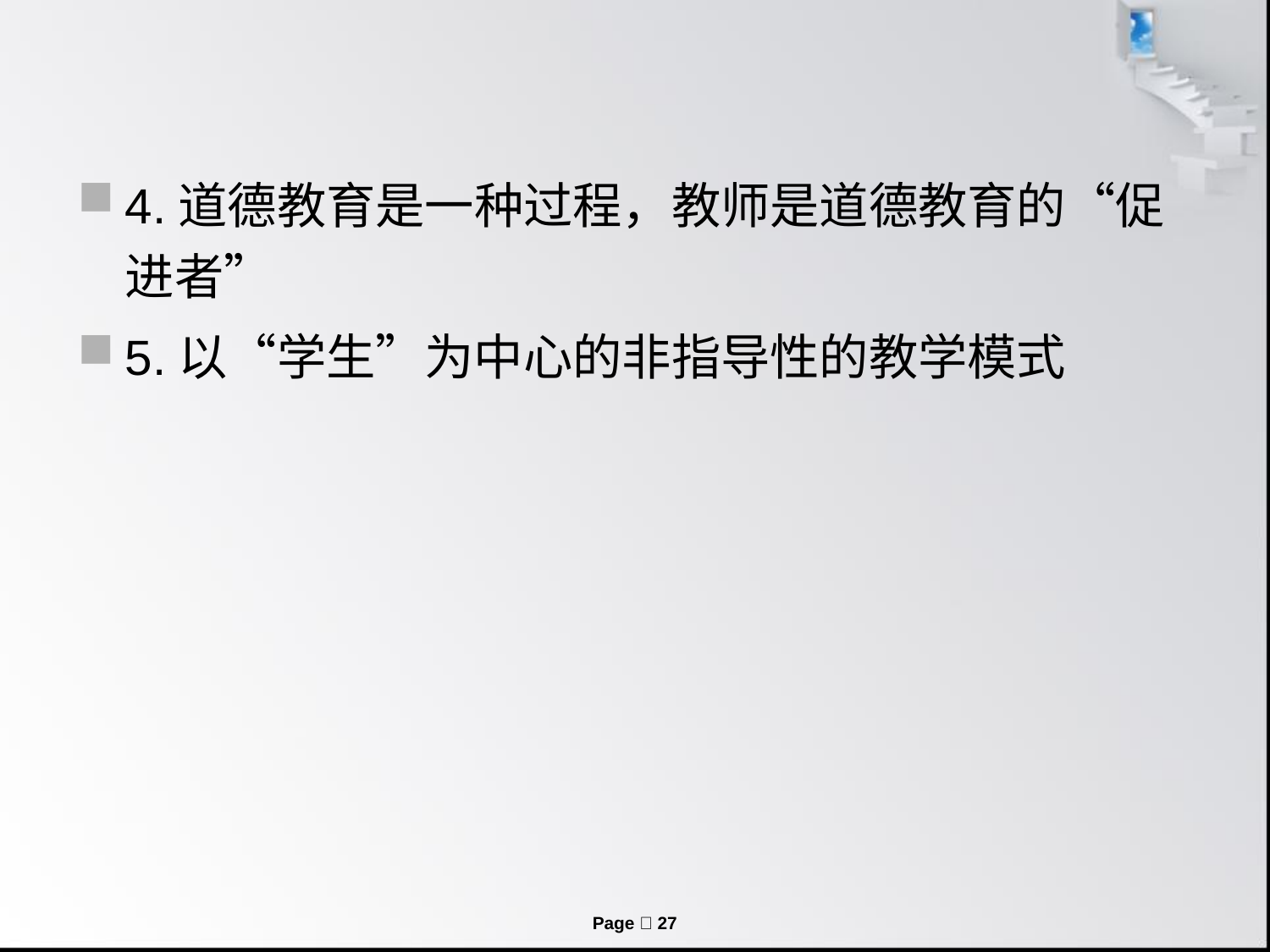

#
4.道德教育是一种过程，教师是道德教育的“促进者”
5.以“学生”为中心的非指导性的教学模式